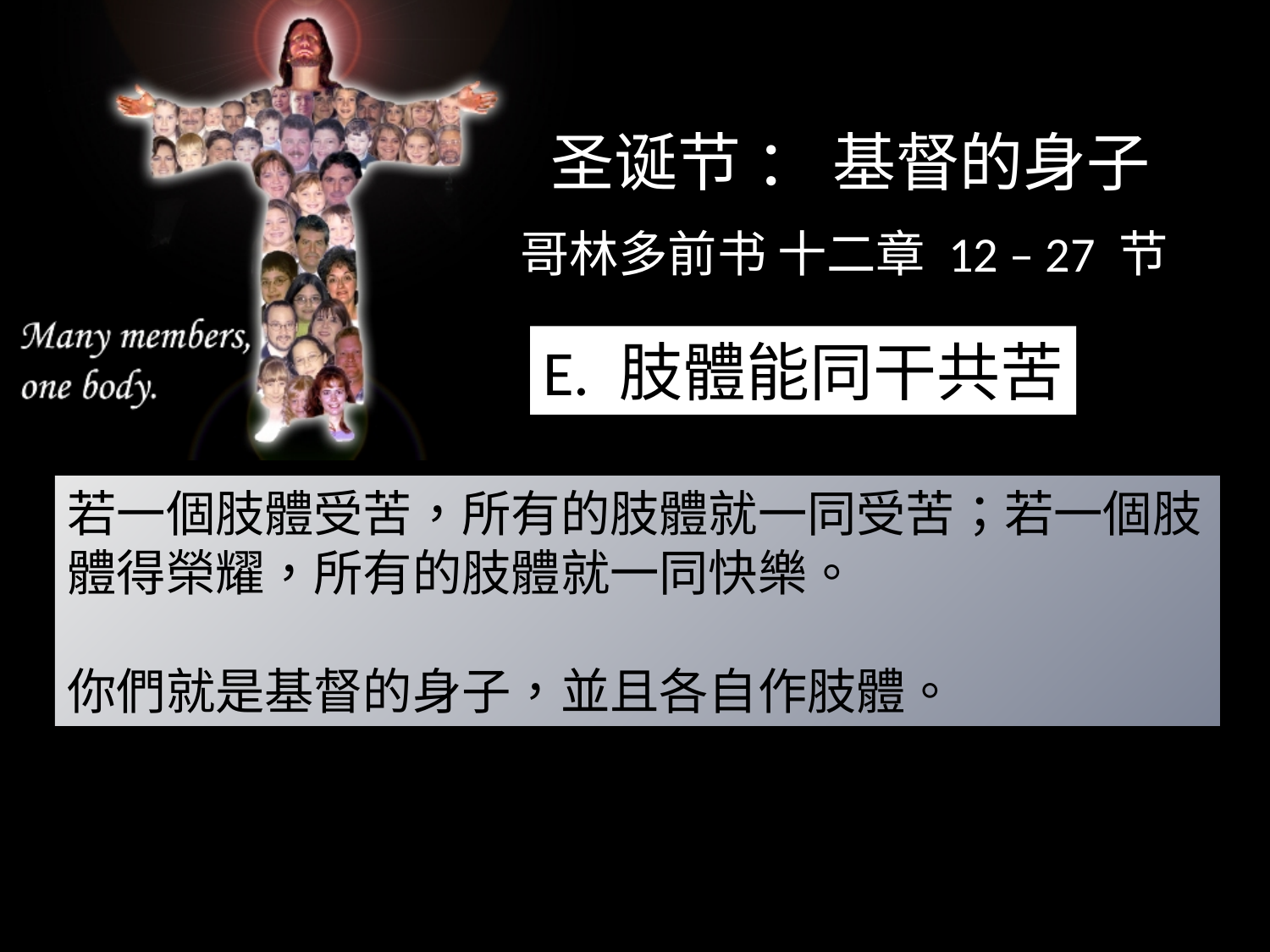

E. 肢體能同干共苦
若一個肢體受苦，所有的肢體就一同受苦；若一個肢體得榮耀，所有的肢體就一同快樂。

你們就是基督的身子，並且各自作肢體。